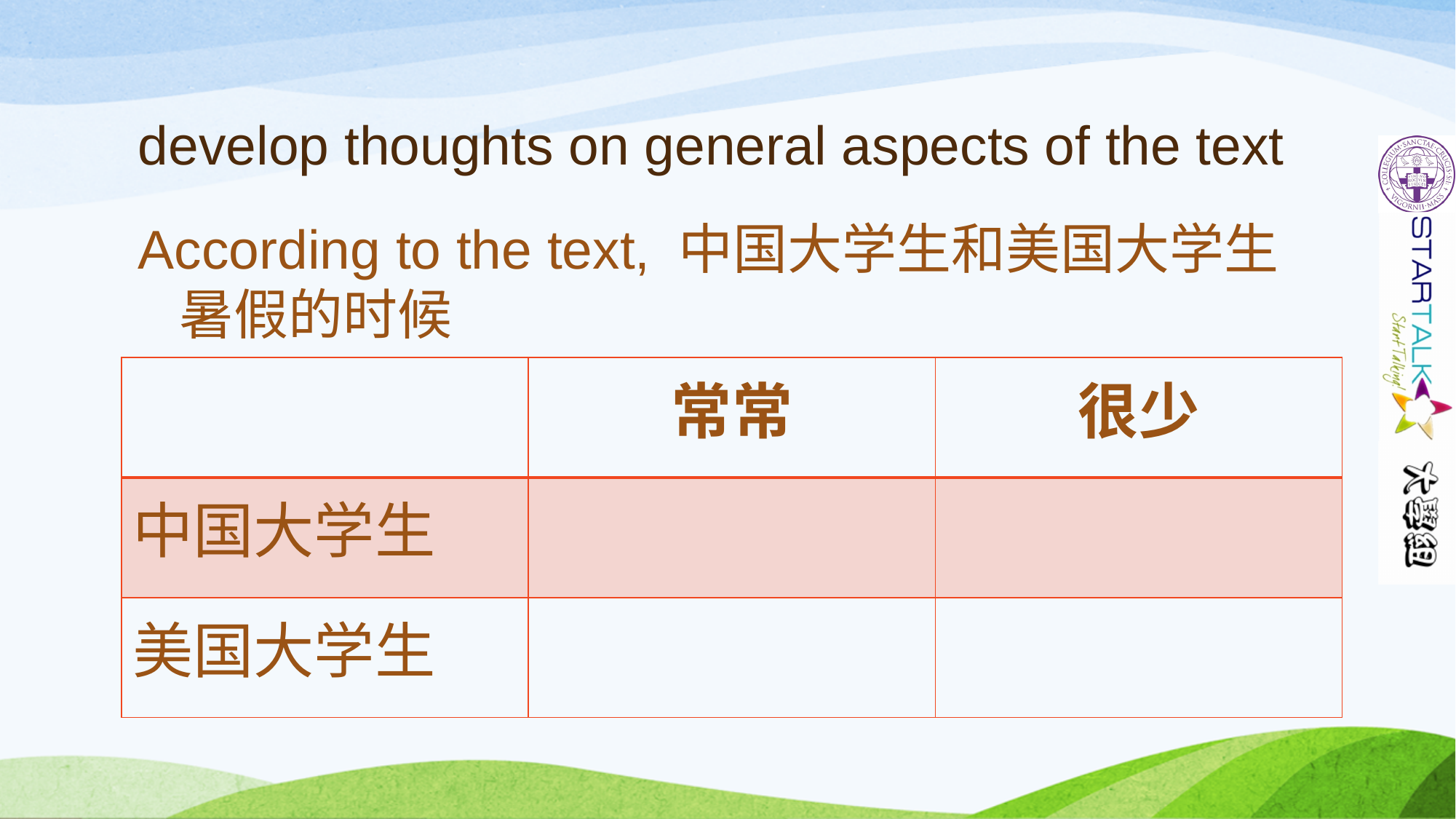

# develop thoughts on general aspects of the text
According to the text, 中国大学生和美国大学生暑假的时候

|  | 常常 | 很少 |
| --- | --- | --- |
| 中国大学生 |  |  |
| 美国大学生 |  |  |